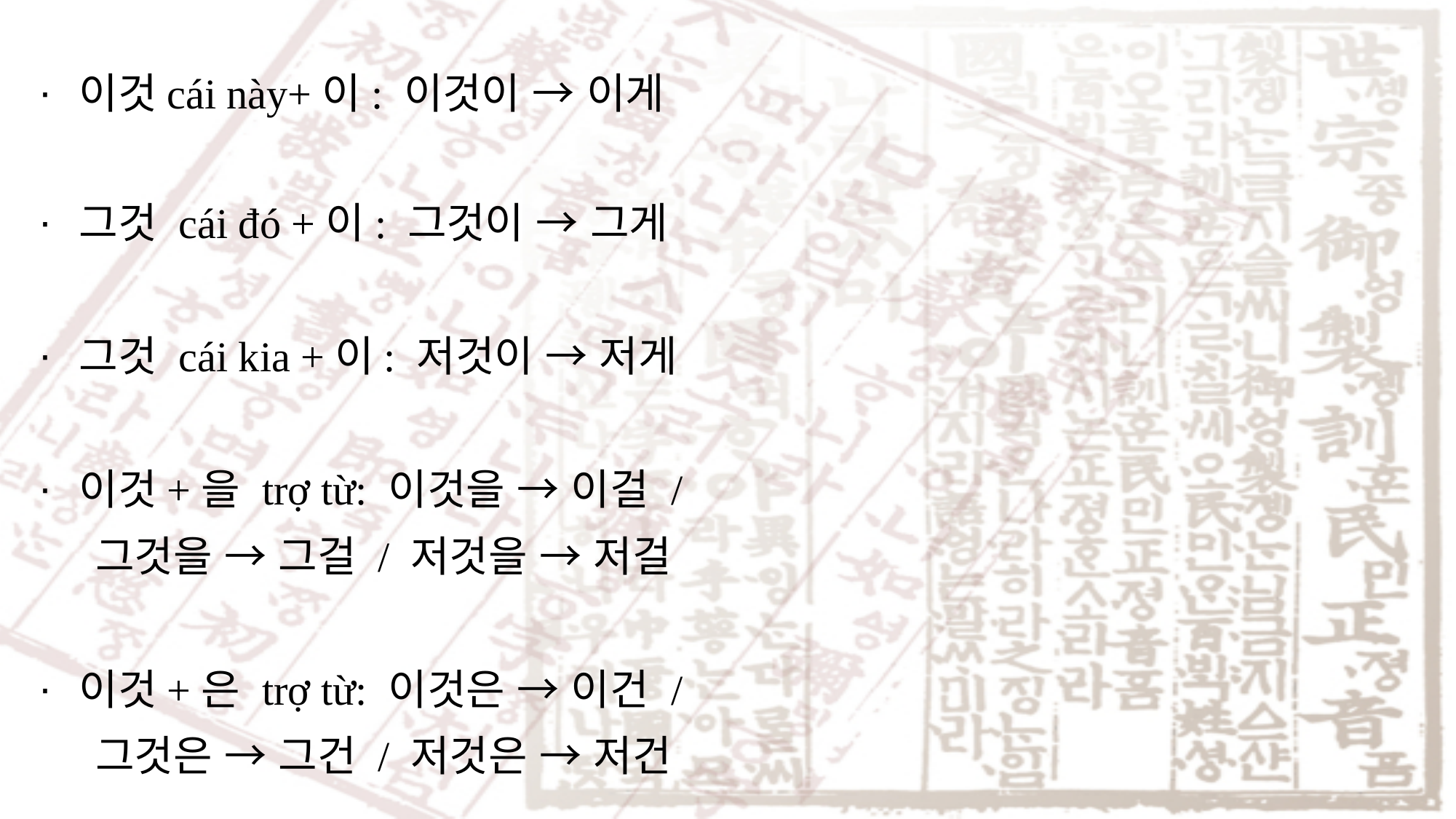

이것cái này+이: 이것이 → 이게

그것 cái đó +이: 그것이 → 그게

그것 cái kia +이: 저것이 → 저게

이것+을 trợ từ: 이것을 → 이걸 /
    그것을 → 그걸 / 저것을 → 저걸

이것+은 trợ từ: 이것은 → 이건 /
    그것은 → 그건 / 저것은 → 저건